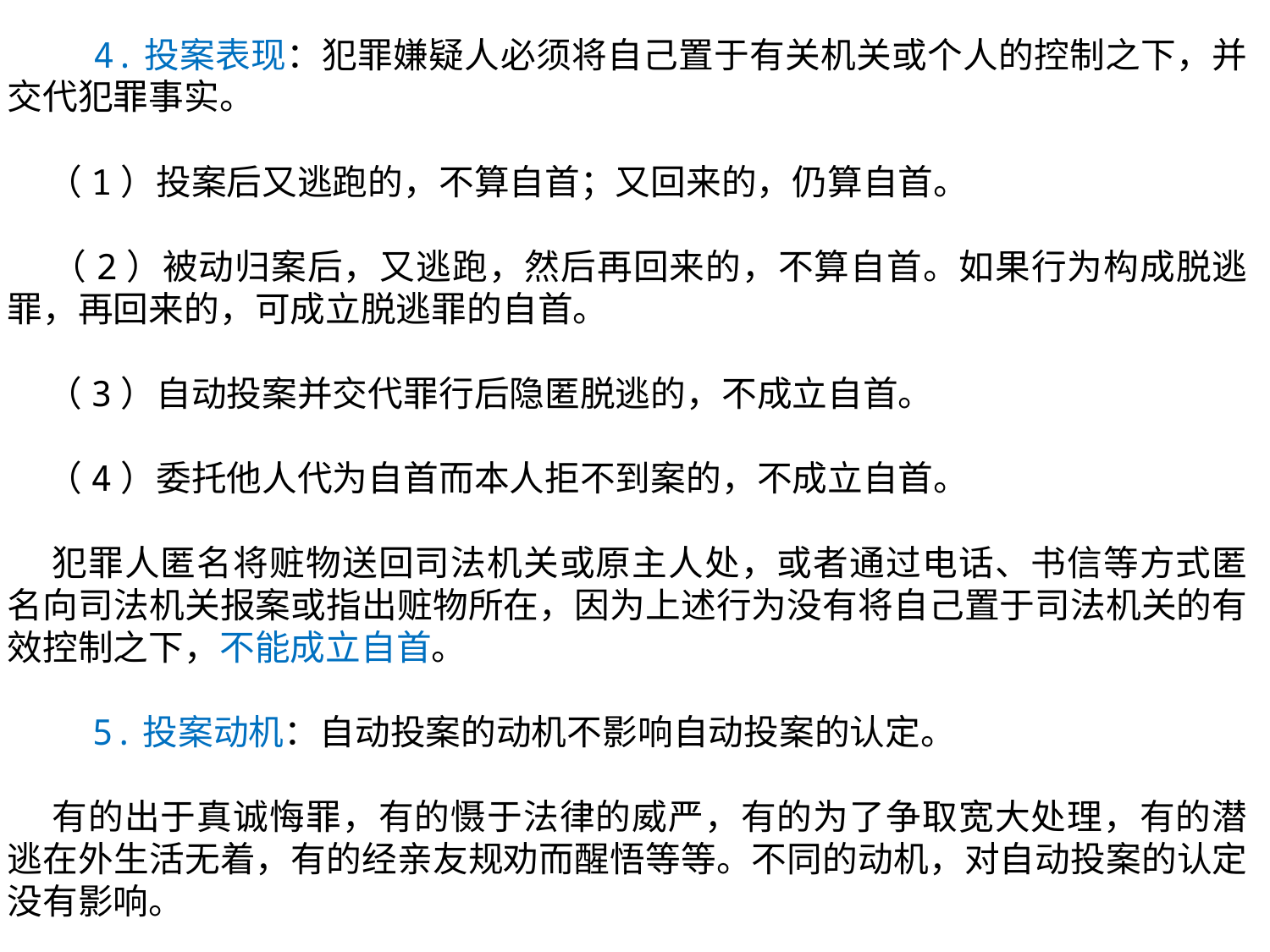

4.投案表现：犯罪嫌疑人必须将自己置于有关机关或个人的控制之下，并交代犯罪事实。

    （1）投案后又逃跑的，不算自首；又回来的，仍算自首。

    （2）被动归案后，又逃跑，然后再回来的，不算自首。如果行为构成脱逃罪，再回来的，可成立脱逃罪的自首。

    （3）自动投案并交代罪行后隐匿脱逃的，不成立自首。

    （4）委托他人代为自首而本人拒不到案的，不成立自首。

    犯罪人匿名将赃物送回司法机关或原主人处，或者通过电话、书信等方式匿名向司法机关报案或指出赃物所在，因为上述行为没有将自己置于司法机关的有效控制之下，不能成立自首。

    5.投案动机：自动投案的动机不影响自动投案的认定。

    有的出于真诚悔罪，有的慑于法律的威严，有的为了争取宽大处理，有的潜逃在外生活无着，有的经亲友规劝而醒悟等等。不同的动机，对自动投案的认定没有影响。